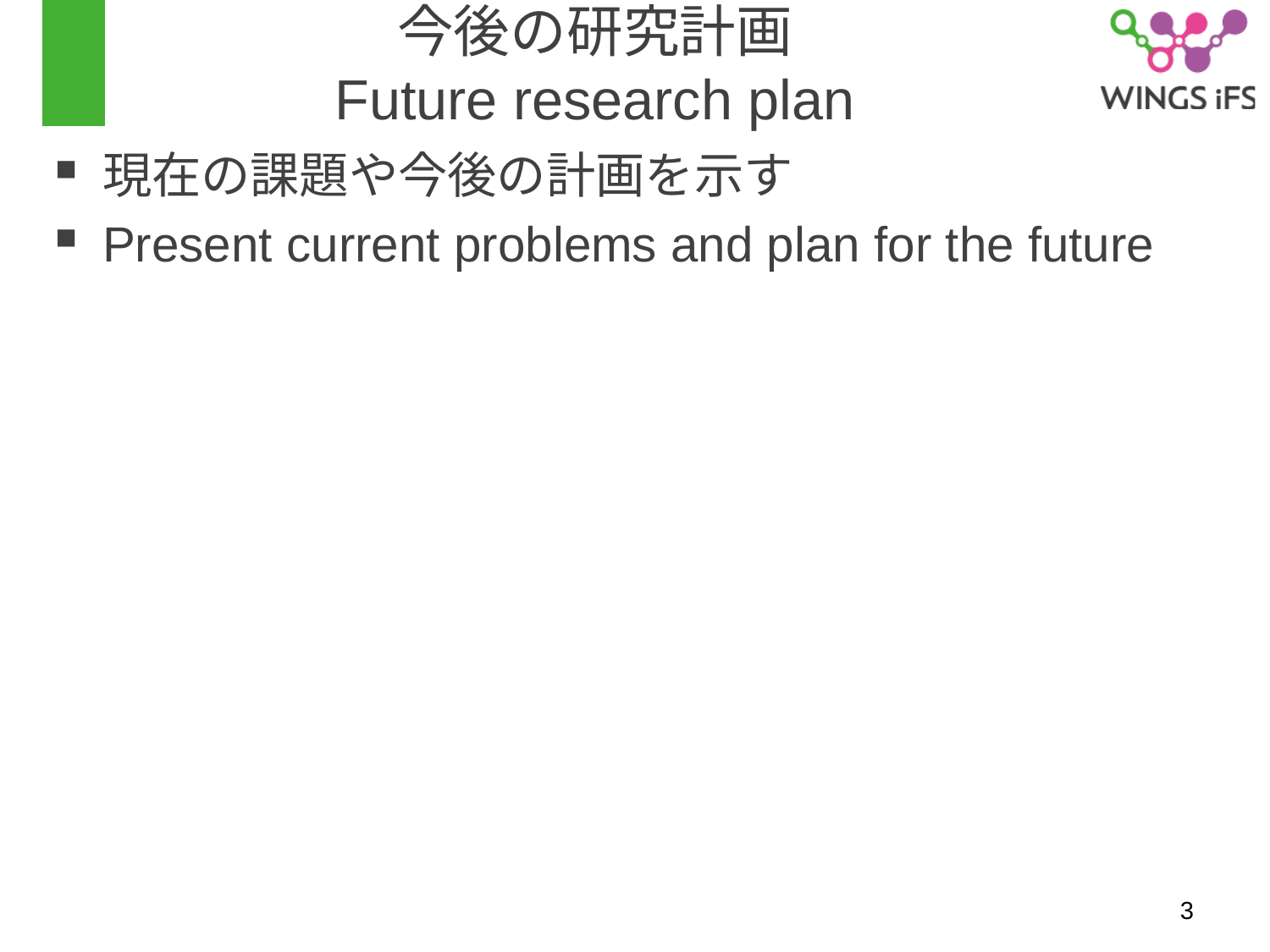

# 今後の研究計画 Future research plan
現在の課題や今後の計画を示す
Present current problems and plan for the future
3